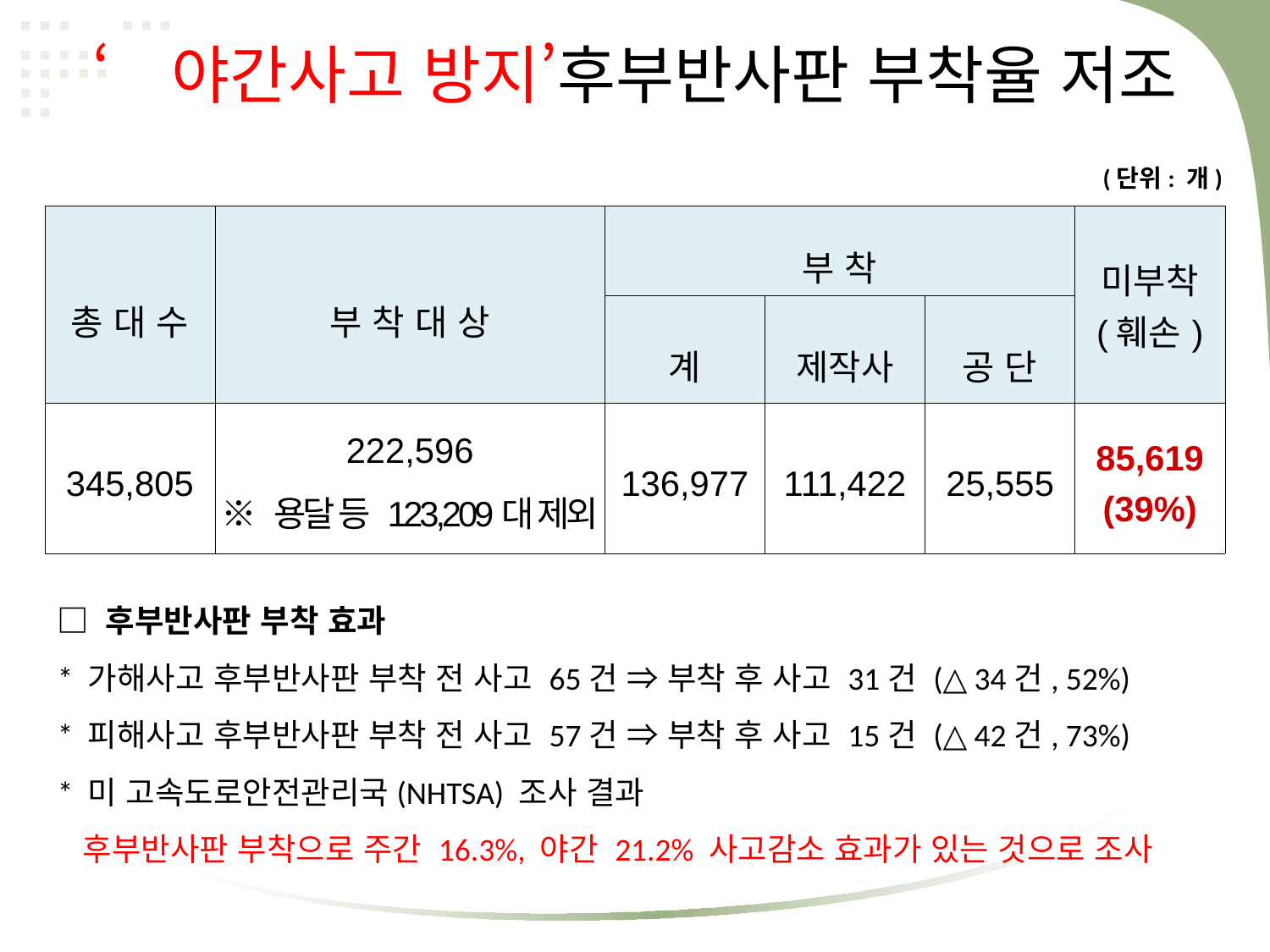

# ‘야간사고 방지’후부반사판 부착율 저조
(단위: 개)
| 총 대 수 | 부 착 대 상 | 부 착 |  |  | 미부착 (훼손) |
| --- | --- | --- | --- | --- | --- |
|  |  | 계 | 제작사 | 공 단 |  |
| 345,805 | 222,596 ※ 용달 등 123,209대 제외 | 136,977 | 111,422 | 25,555 | 85,619 (39%) |
□ 후부반사판 부착 효과
* 가해사고 후부반사판 부착 전 사고 65건 ⇒ 부착 후 사고 31건 (△ 34건, 52%)
* 피해사고 후부반사판 부착 전 사고 57건 ⇒ 부착 후 사고 15건 (△ 42건, 73%)
* 미 고속도로안전관리국(NHTSA) 조사 결과
  후부반사판 부착으로 주간 16.3%, 야간 21.2% 사고감소 효과가 있는 것으로 조사